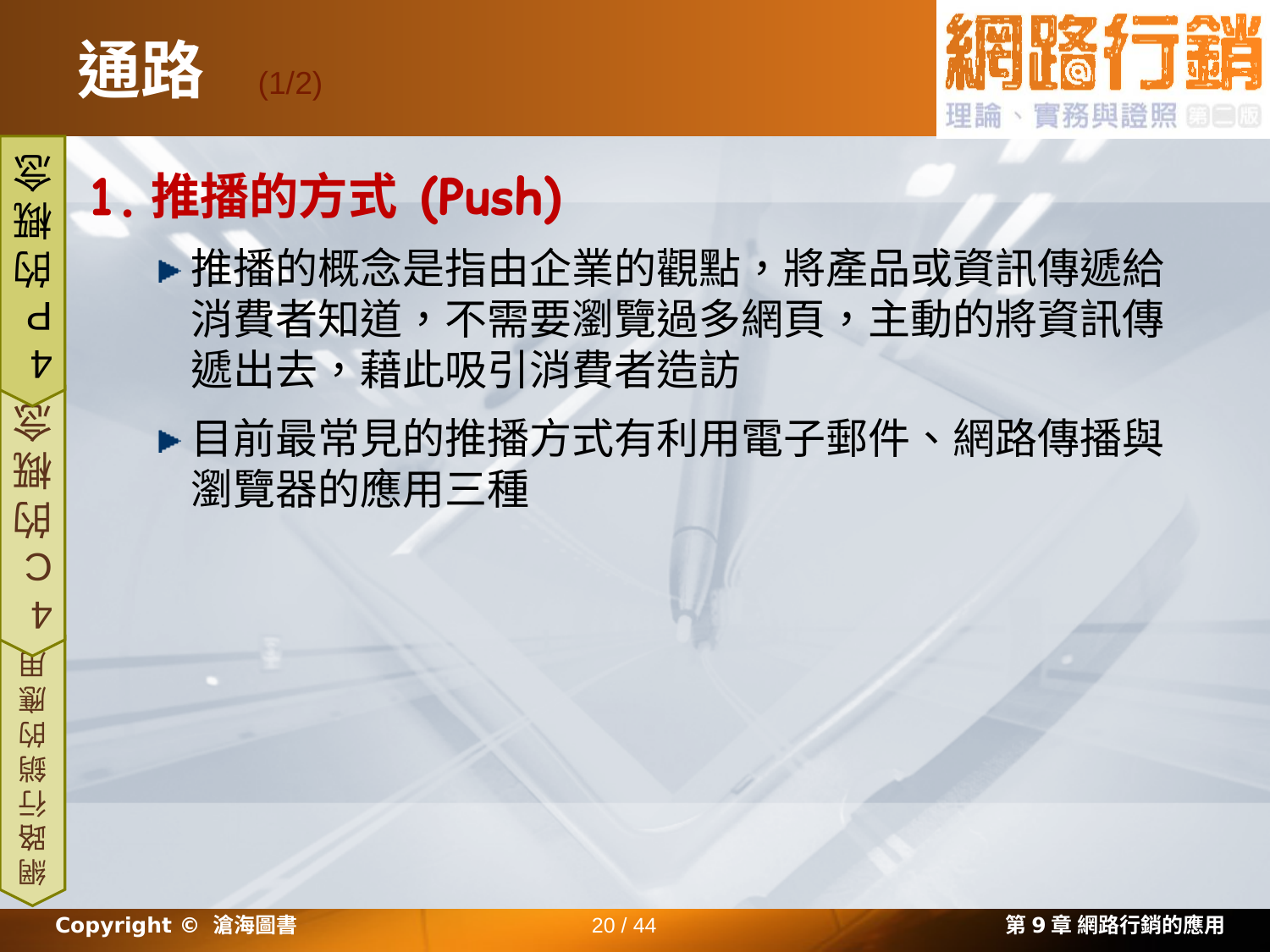

# 通路
(1/2)
1.推播的方式 (Push)
推播的概念是指由企業的觀點，將產品或資訊傳遞給消費者知道，不需要瀏覽過多網頁，主動的將資訊傳遞出去，藉此吸引消費者造訪
目前最常見的推播方式有利用電子郵件、網路傳播與瀏覽器的應用三種
4P 的概念
4C 的概念
網路行銷的應用
Copyright © 滄海圖書
20 / 44
第9章 網路行銷的應用